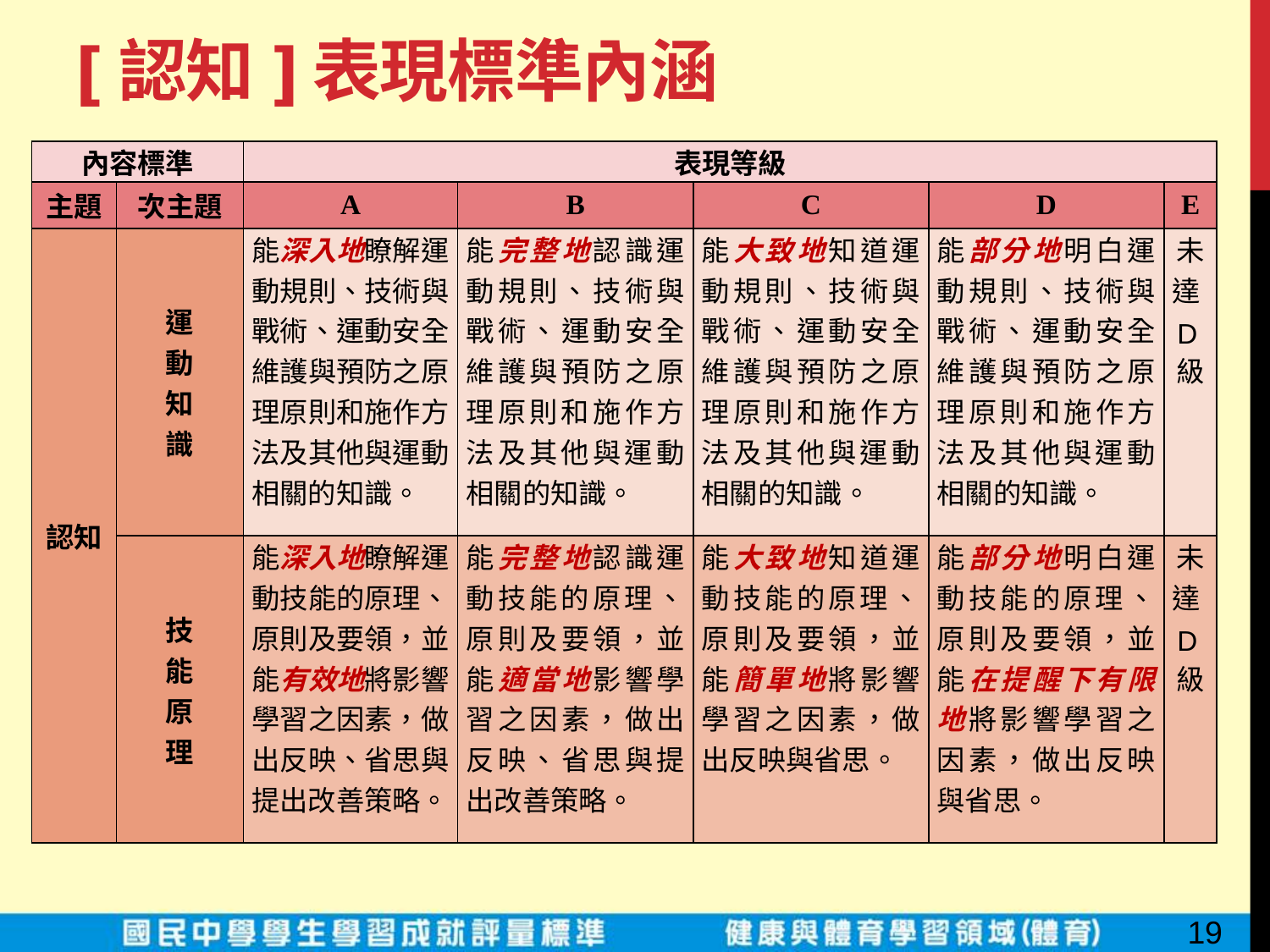

# [認知]表現標準內涵
| 內容標準 |  | 表現等級 |  |  |  |  |
| --- | --- | --- | --- | --- | --- | --- |
| 主題 | 次主題 | A | B | C | D | E |
| 認知 | 運 動 知 識 | 能深入地瞭解運動規則、技術與戰術、運動安全維護與預防之原理原則和施作方法及其他與運動相關的知識。 | 能完整地認識運動規則、技術與戰術、運動安全維護與預防之原理原則和施作方法及其他與運動相關的知識。 | 能大致地知道運動規則、技術與戰術、運動安全維護與預防之原理原則和施作方法及其他與運動相關的知識。 | 能部分地明白運動規則、技術與戰術、運動安全維護與預防之原理原則和施作方法及其他與運動相關的知識。 | 未達D級 |
|  | 技 能 原 理 | 能深入地瞭解運動技能的原理、原則及要領，並能有效地將影響學習之因素，做出反映、省思與提出改善策略。 | 能完整地認識運動技能的原理、原則及要領，並能適當地影響學習之因素，做出反映、省思與提出改善策略。 | 能大致地知道運動技能的原理、原則及要領，並能簡單地將影響學習之因素，做出反映與省思。 | 能部分地明白運動技能的原理、原則及要領，並能在提醒下有限地將影響學習之因素，做出反映與省思。 | 未達D級 |
19